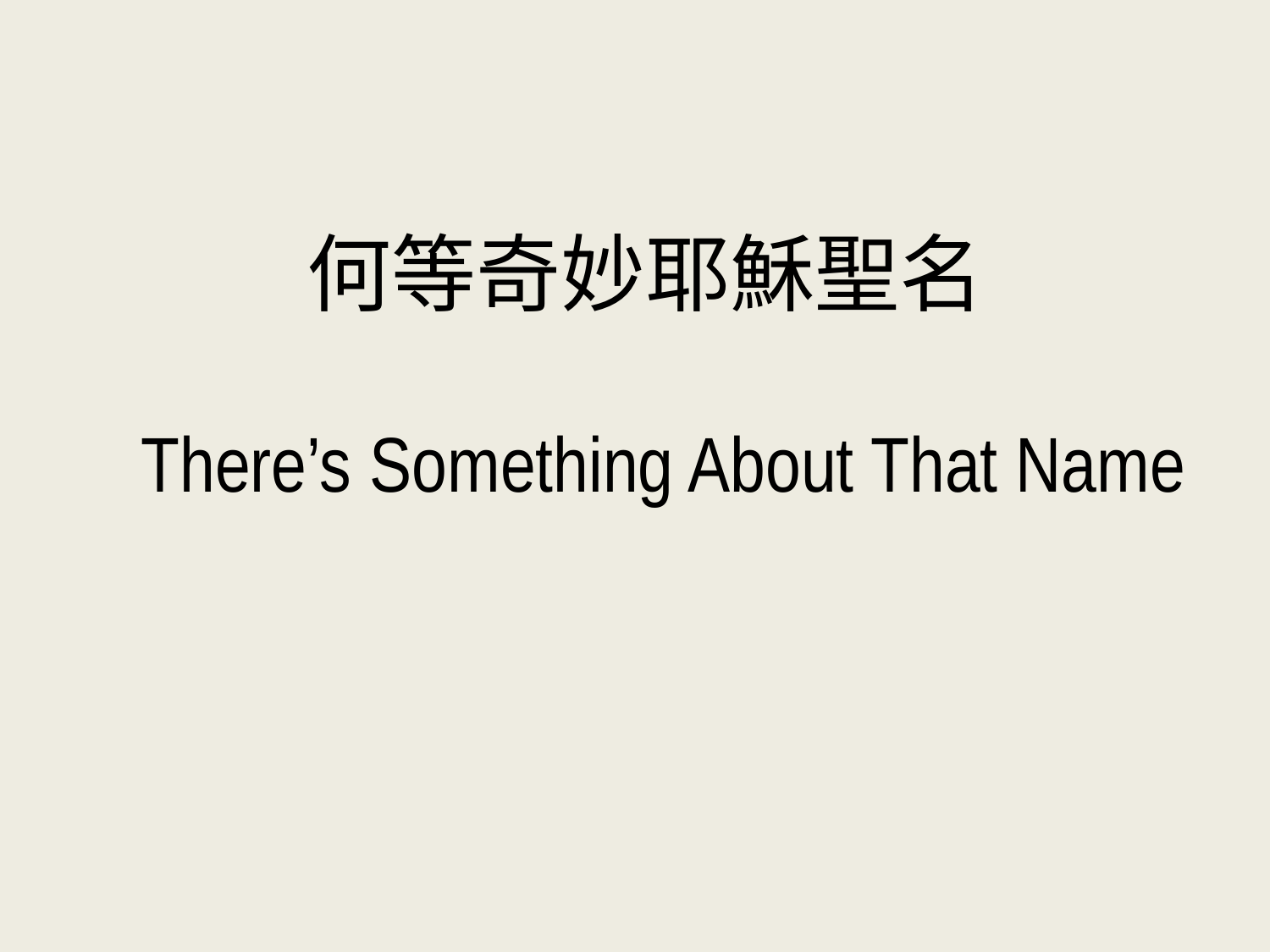

# 何等奇妙耶穌聖名 There’s Something About That Name